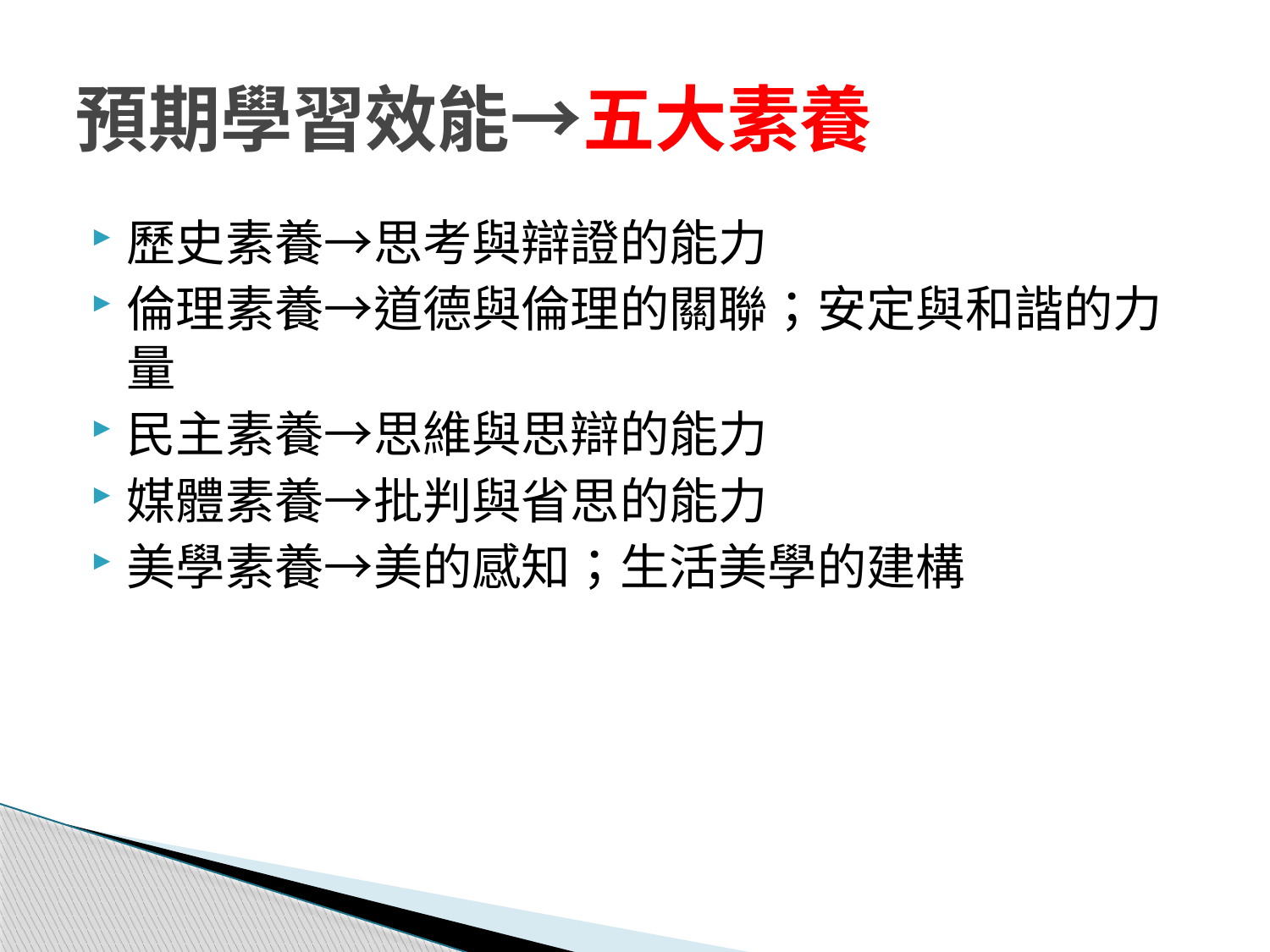

# 預期學習效能→五大素養
歷史素養→思考與辯證的能力
倫理素養→道德與倫理的關聯；安定與和諧的力量
民主素養→思維與思辯的能力
媒體素養→批判與省思的能力
美學素養→美的感知；生活美學的建構